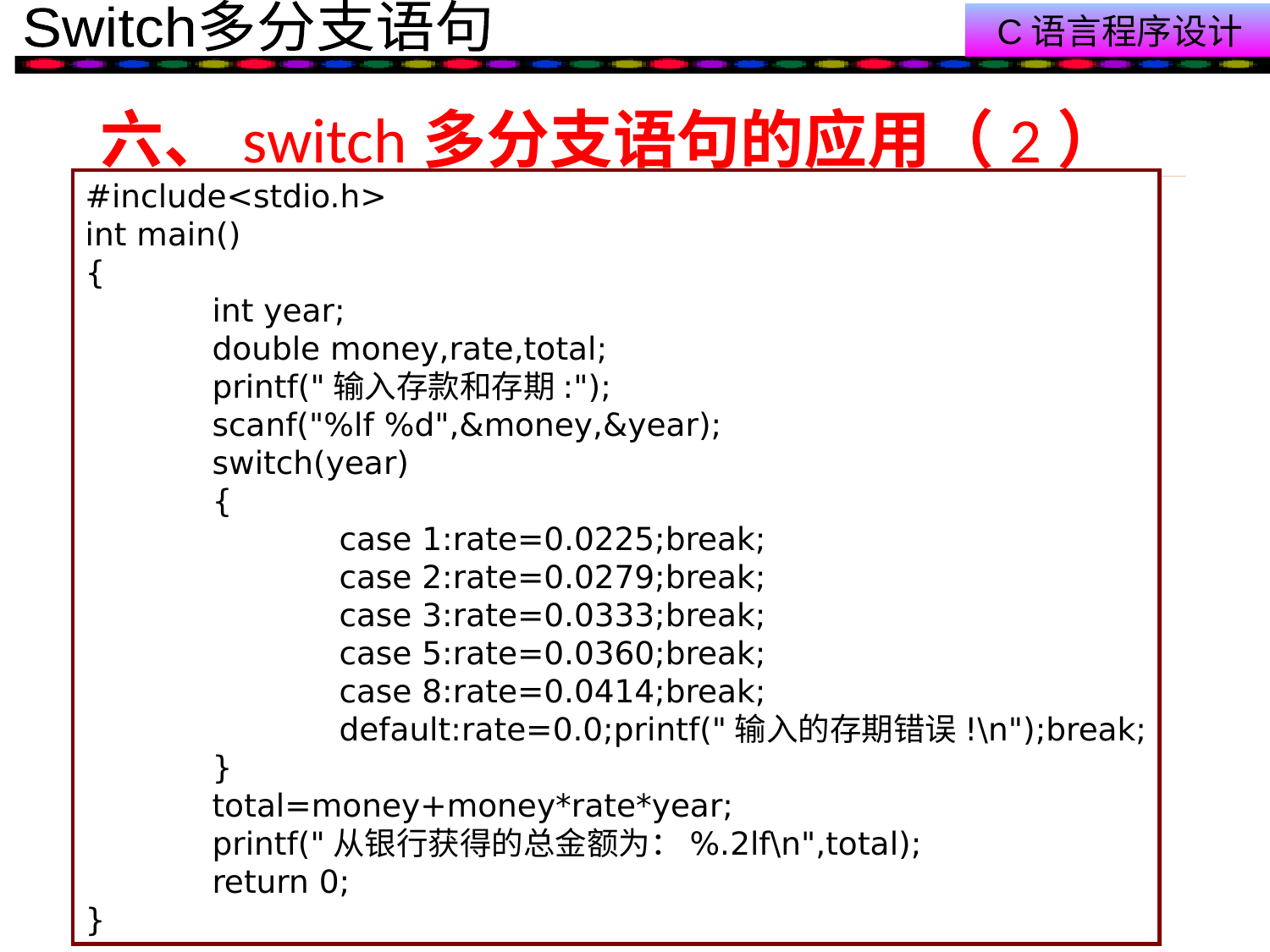

# 六、switch多分支语句的应用（2）
#include<stdio.h>
int main()
{
	int year;
	double money,rate,total;
	printf("输入存款和存期:");
	scanf("%lf %d",&money,&year);
	switch(year)
	{
		case 1:rate=0.0225;break;
		case 2:rate=0.0279;break;
		case 3:rate=0.0333;break;
		case 5:rate=0.0360;break;
		case 8:rate=0.0414;break;
		default:rate=0.0;printf("输入的存期错误!\n");break;
	}
	total=money+money*rate*year;
	printf("从银行获得的总金额为：%.2lf\n",total);
	return 0;
}